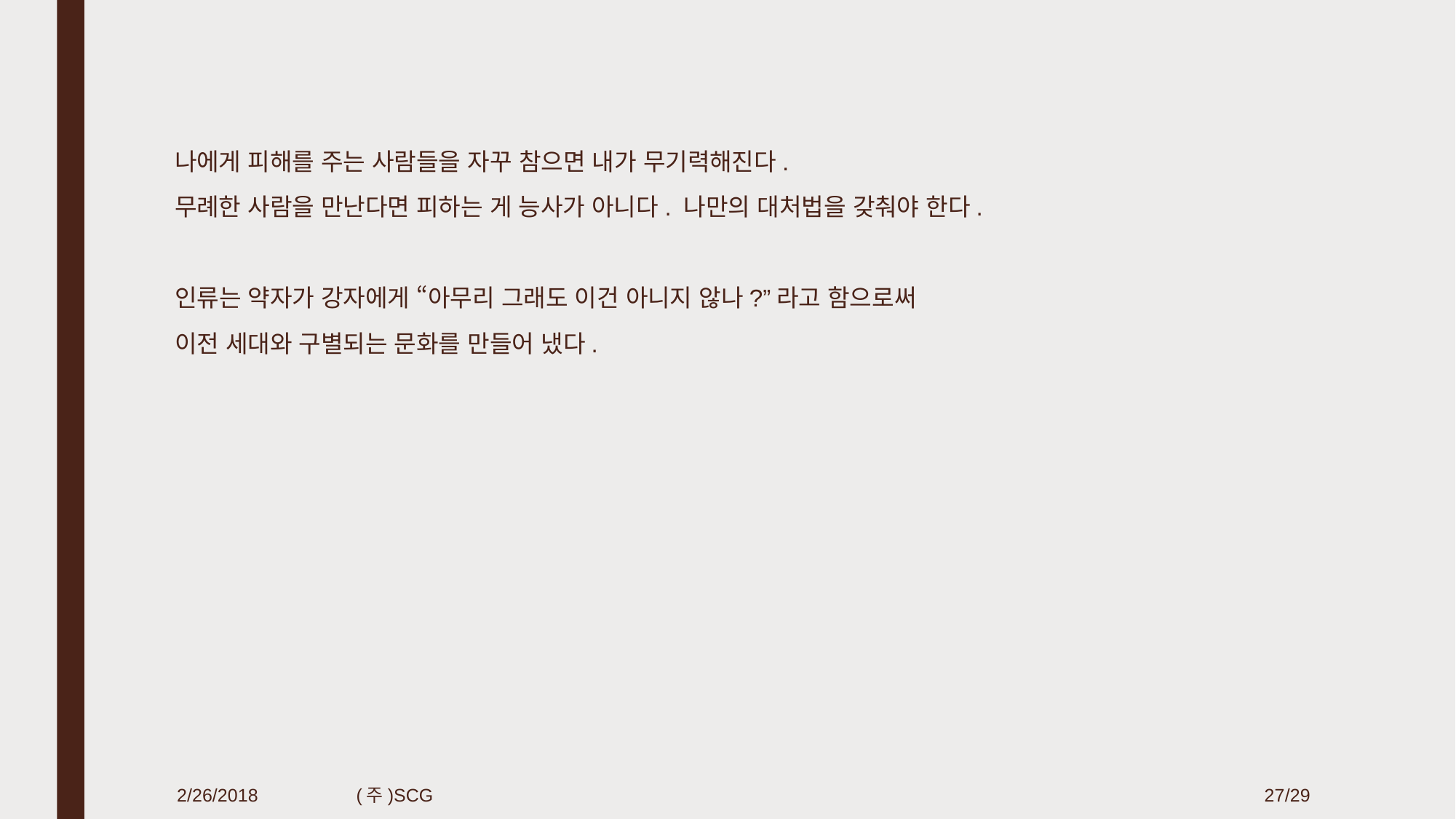

나에게 피해를 주는 사람들을 자꾸 참으면 내가 무기력해진다.
무례한 사람을 만난다면 피하는 게 능사가 아니다. 나만의 대처법을 갖춰야 한다.

인류는 약자가 강자에게 “아무리 그래도 이건 아니지 않나?”라고 함으로써
이전 세대와 구별되는 문화를 만들어 냈다.

2/26/2018
(주)SCG
27/29